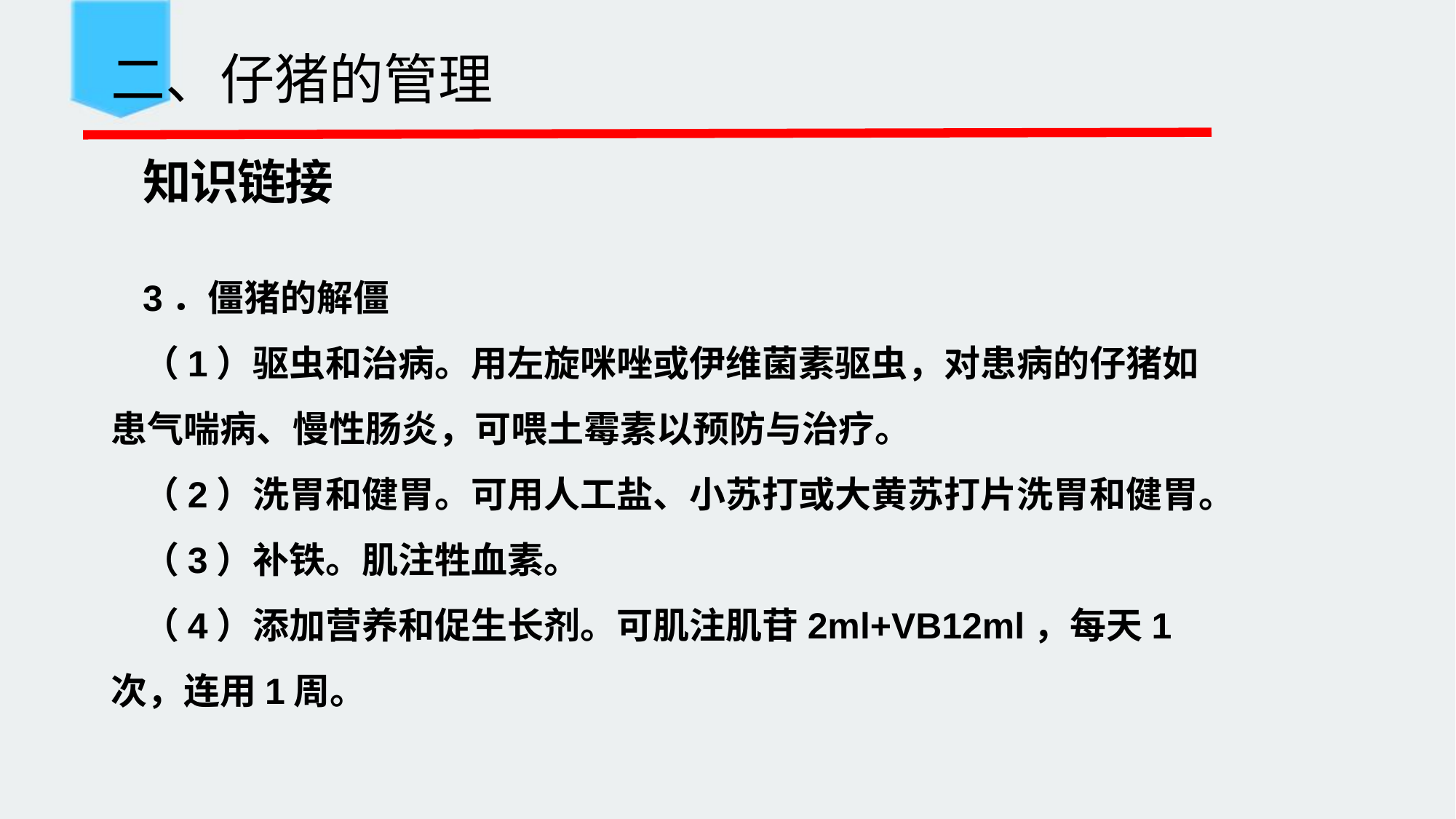

二、仔猪的管理
知识链接

3．僵猪的解僵
（1）驱虫和治病。用左旋咪唑或伊维菌素驱虫，对患病的仔猪如患气喘病、慢性肠炎，可喂土霉素以预防与治疗。
（2）洗胃和健胃。可用人工盐、小苏打或大黄苏打片洗胃和健胃。
（3）补铁。肌注牲血素。
（4）添加营养和促生长剂。可肌注肌苷2ml+VB12ml，每天1 次，连用1周。